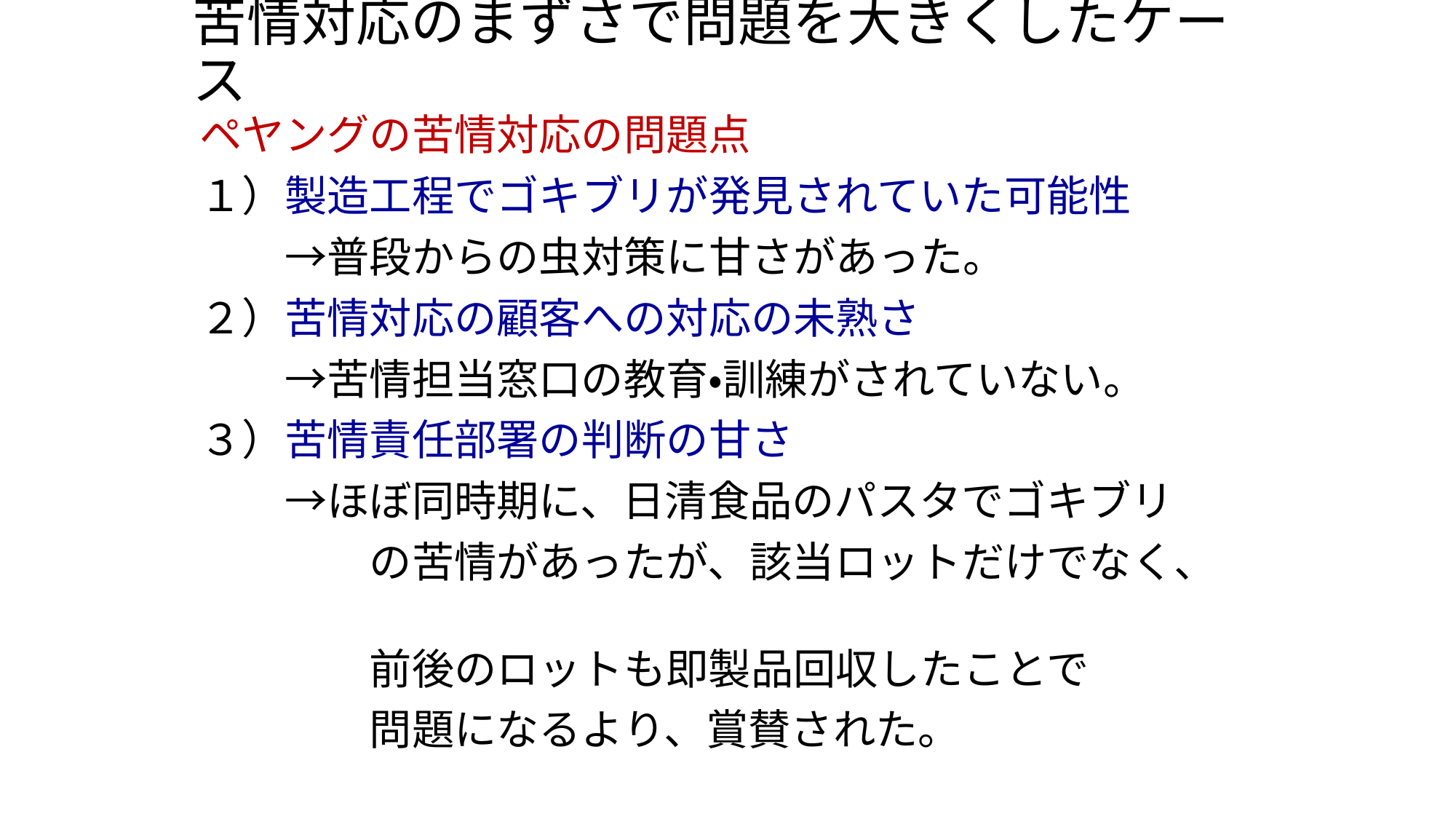

# 苦情対応のまずさで問題を大きくしたケース
ペヤングの苦情対応の問題点
１）製造工程でゴキブリが発見されていた可能性
　　→普段からの虫対策に甘さがあった。
２）苦情対応の顧客への対応の未熟さ
　　→苦情担当窓口の教育・訓練がされていない。
３）苦情責任部署の判断の甘さ
　　→ほぼ同時期に、日清食品のパスタでゴキブリ
　　　　の苦情があったが、該当ロットだけでなく、
　　　　前後のロットも即製品回収したことで
　　　　問題になるより、賞賛された。